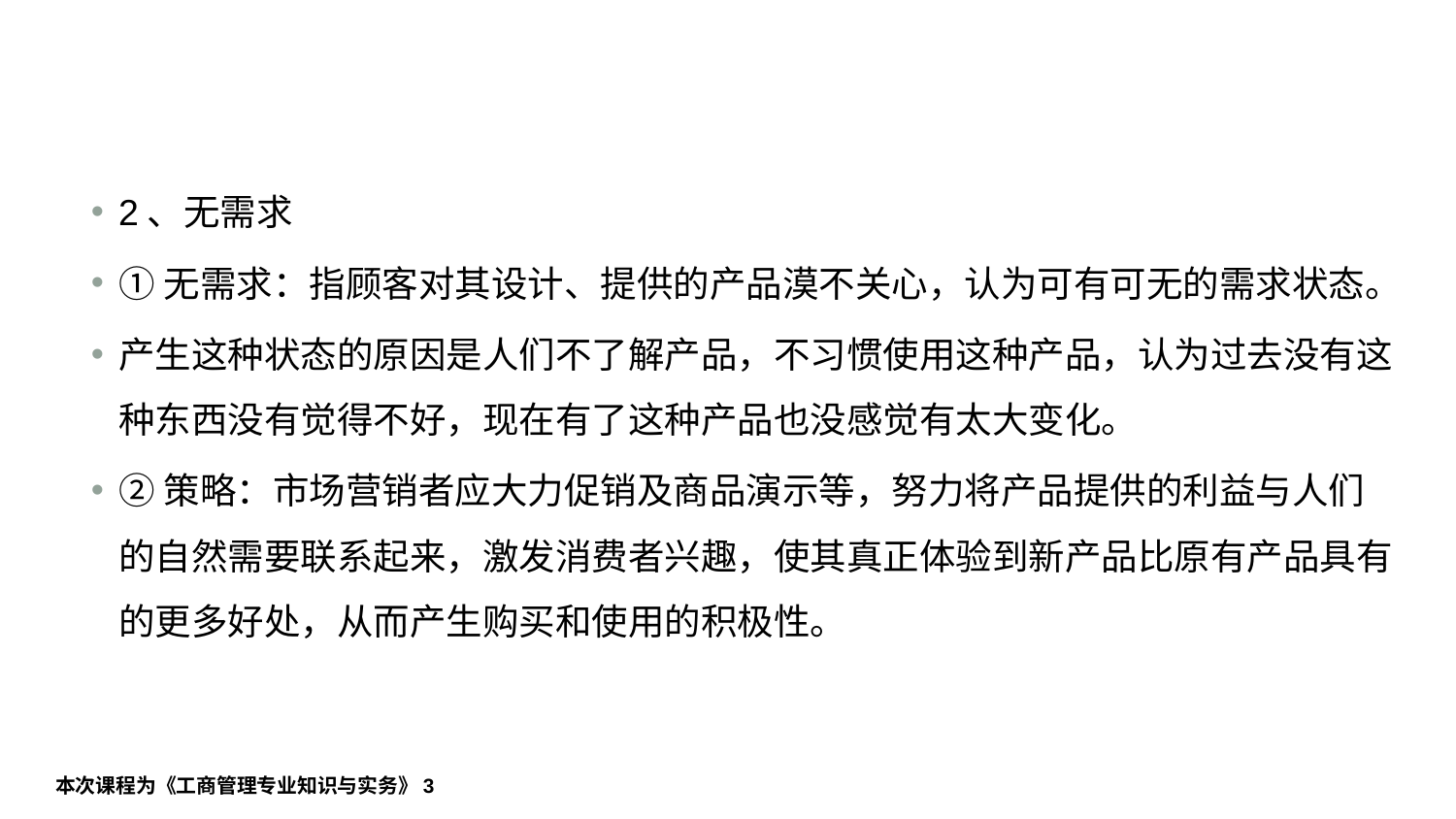

#

2、无需求
①无需求：指顾客对其设计、提供的产品漠不关心，认为可有可无的需求状态。
产生这种状态的原因是人们不了解产品，不习惯使用这种产品，认为过去没有这种东西没有觉得不好，现在有了这种产品也没感觉有太大变化。
②策略：市场营销者应大力促销及商品演示等，努力将产品提供的利益与人们的自然需要联系起来，激发消费者兴趣，使其真正体验到新产品比原有产品具有的更多好处，从而产生购买和使用的积极性。